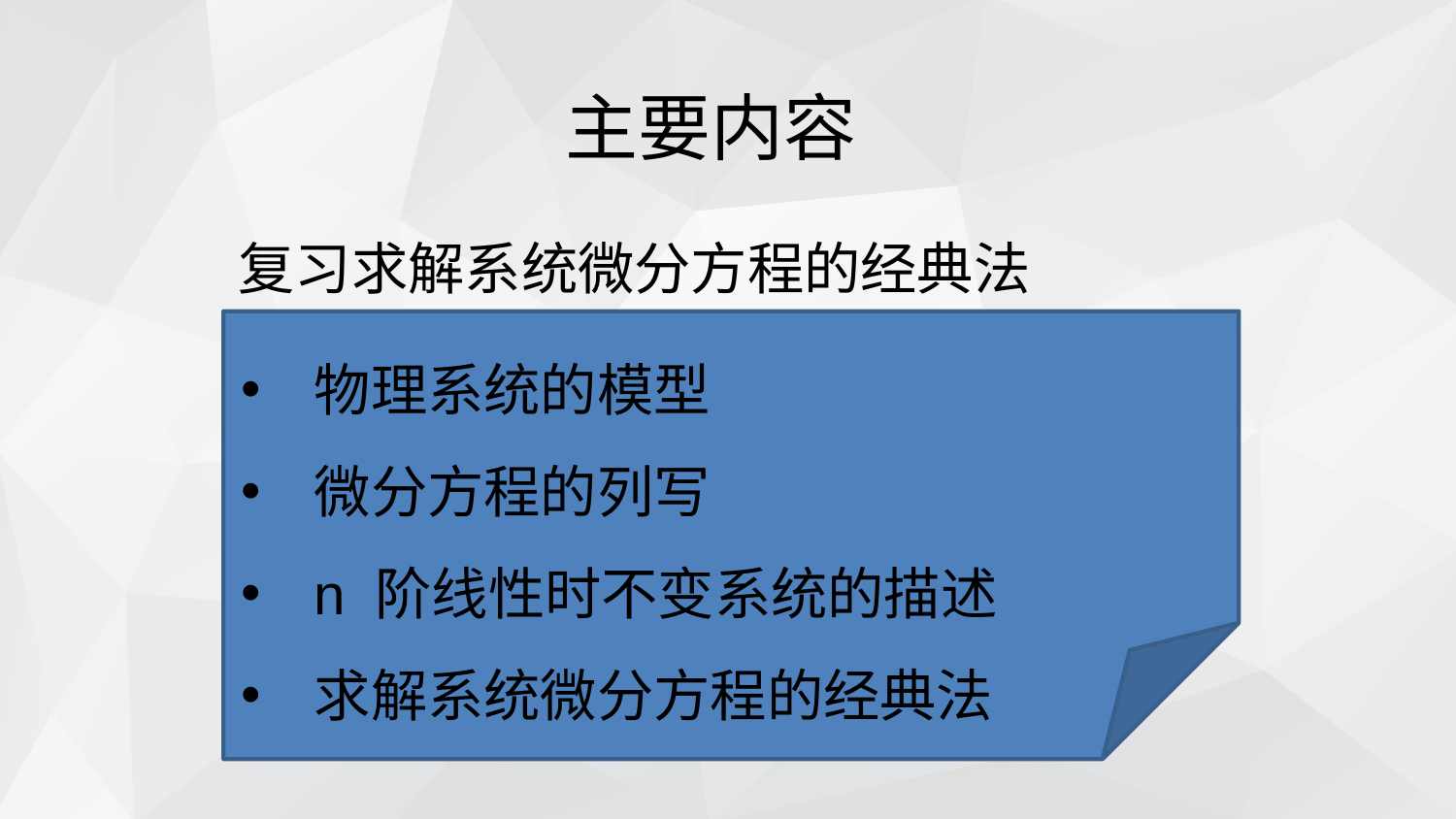

主要内容
复习求解系统微分方程的经典法

物理系统的模型
微分方程的列写
n 阶线性时不变系统的描述
求解系统微分方程的经典法